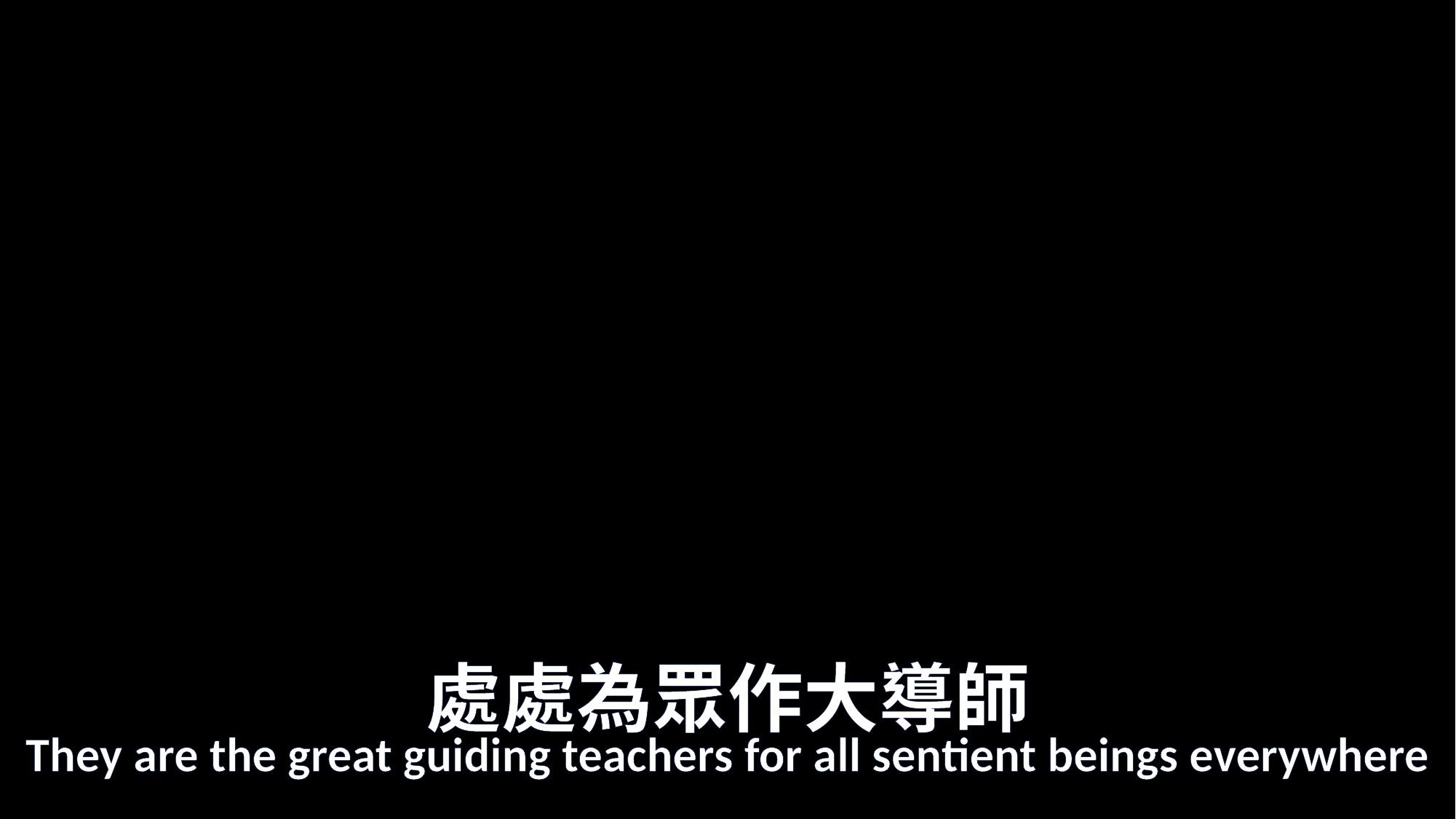

# 處處為眾作大導師
They are the great guiding teachers for all sentient beings everywhere